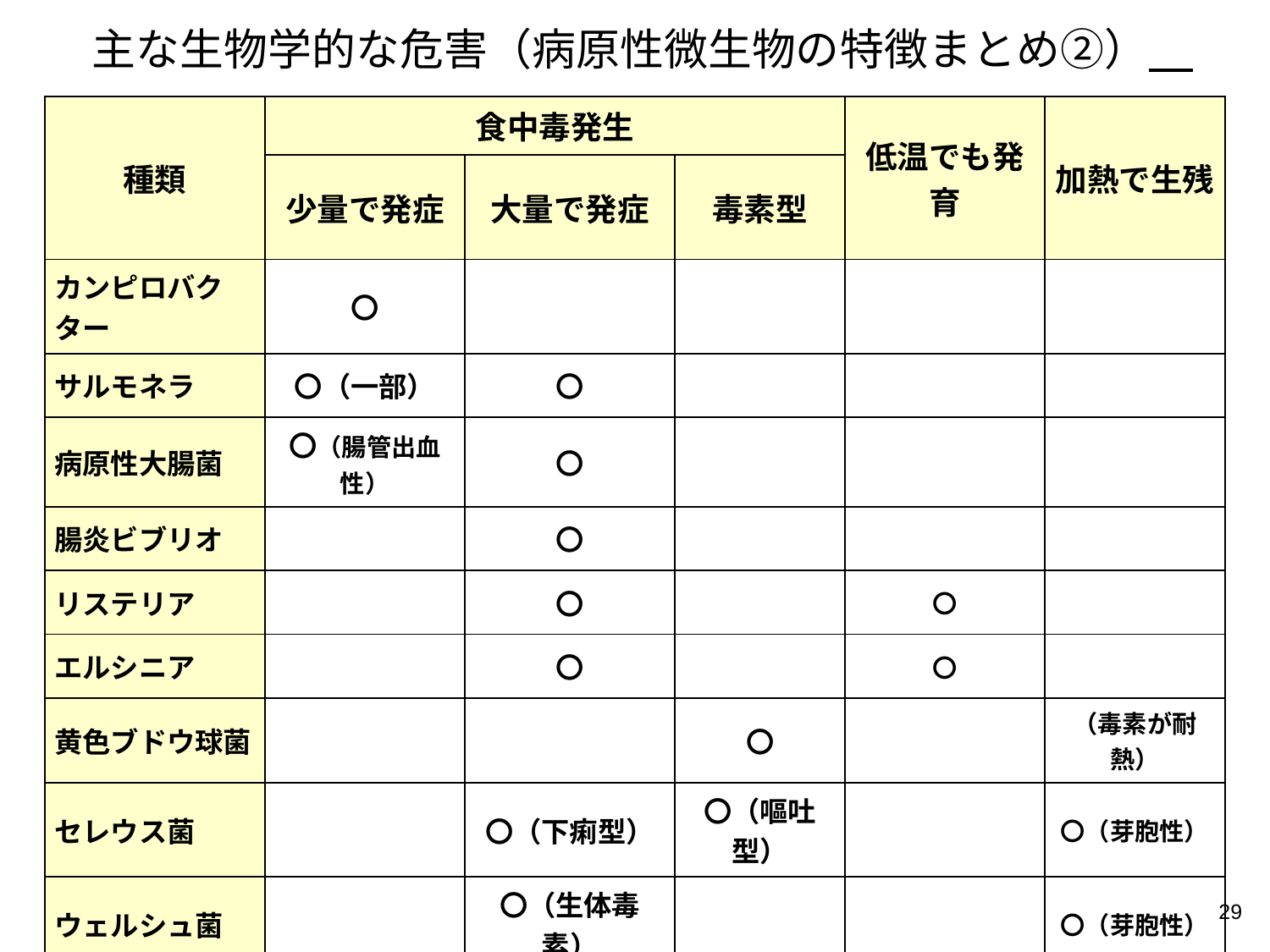

# 主な生物学的な危害（病原性微生物の特徴まとめ②）
| 種類 | 食中毒発生 |  |  | 低温でも発育 | 加熱で生残 |
| --- | --- | --- | --- | --- | --- |
|  | 少量で発症 | 大量で発症 | 毒素型 |  |  |
| カンピロバクター | 〇 |  |  |  |  |
| サルモネラ | 〇（一部） | 〇 |  |  |  |
| 病原性大腸菌 | 〇（腸管出血性） | 〇 |  |  |  |
| 腸炎ビブリオ |  | 〇 |  |  |  |
| リステリア |  | 〇 |  | 〇 |  |
| エルシニア |  | 〇 |  | 〇 |  |
| 黄色ブドウ球菌 |  |  | 〇 |  | （毒素が耐熱） |
| セレウス菌 |  | 〇（下痢型） | 〇（嘔吐型） |  | 〇（芽胞性） |
| ウェルシュ菌 |  | 〇（生体毒素） |  |  | 〇（芽胞性） |
| ボツリヌス菌 |  |  | 〇 | 〇（E型） | 〇（芽胞性） |
| ノロウイルス | 〇 |  |  |  |  |
29